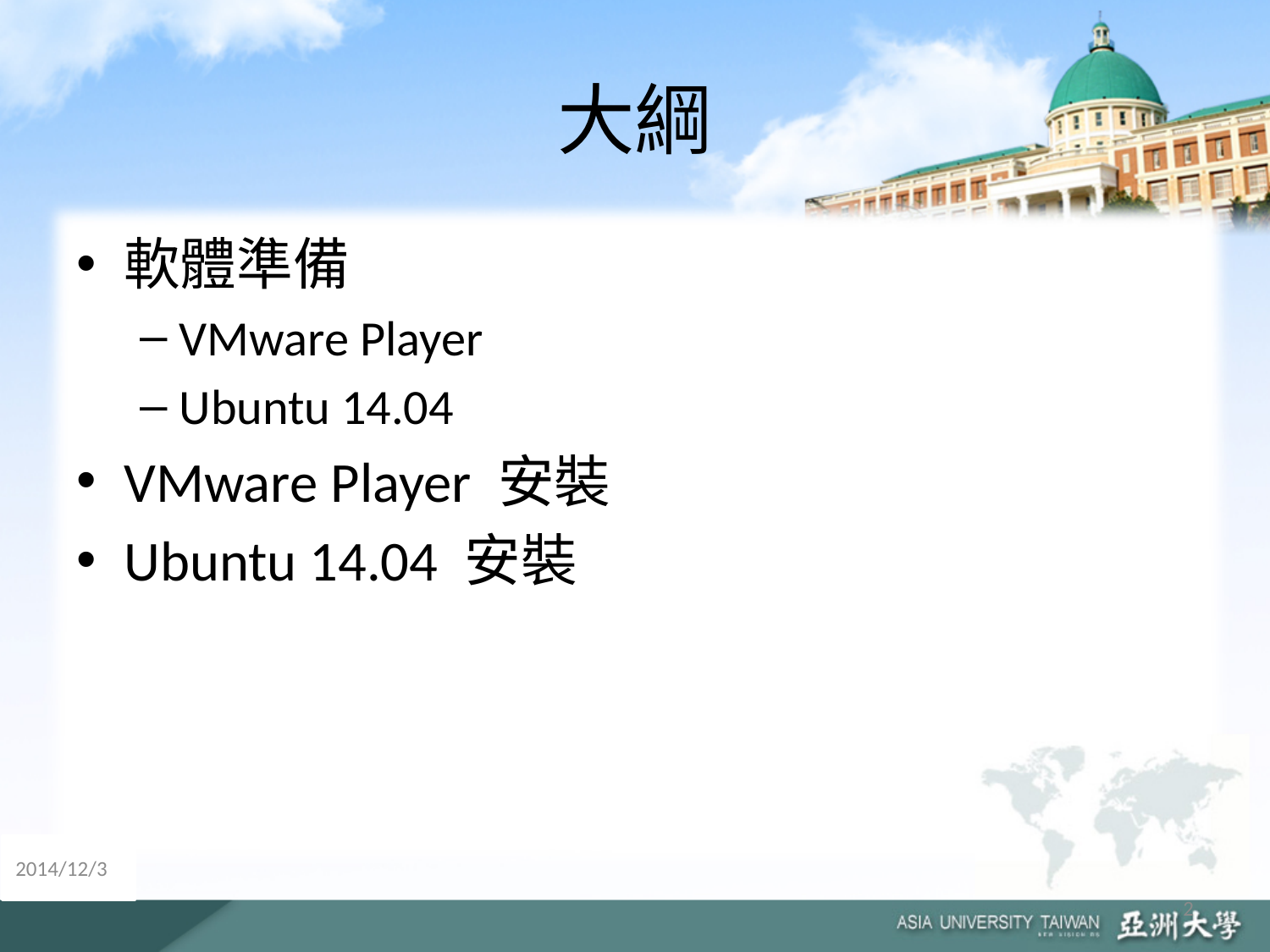

# 大綱
軟體準備
VMware Player
Ubuntu 14.04
VMware Player 安裝
Ubuntu 14.04 安裝
2014/12/3
2